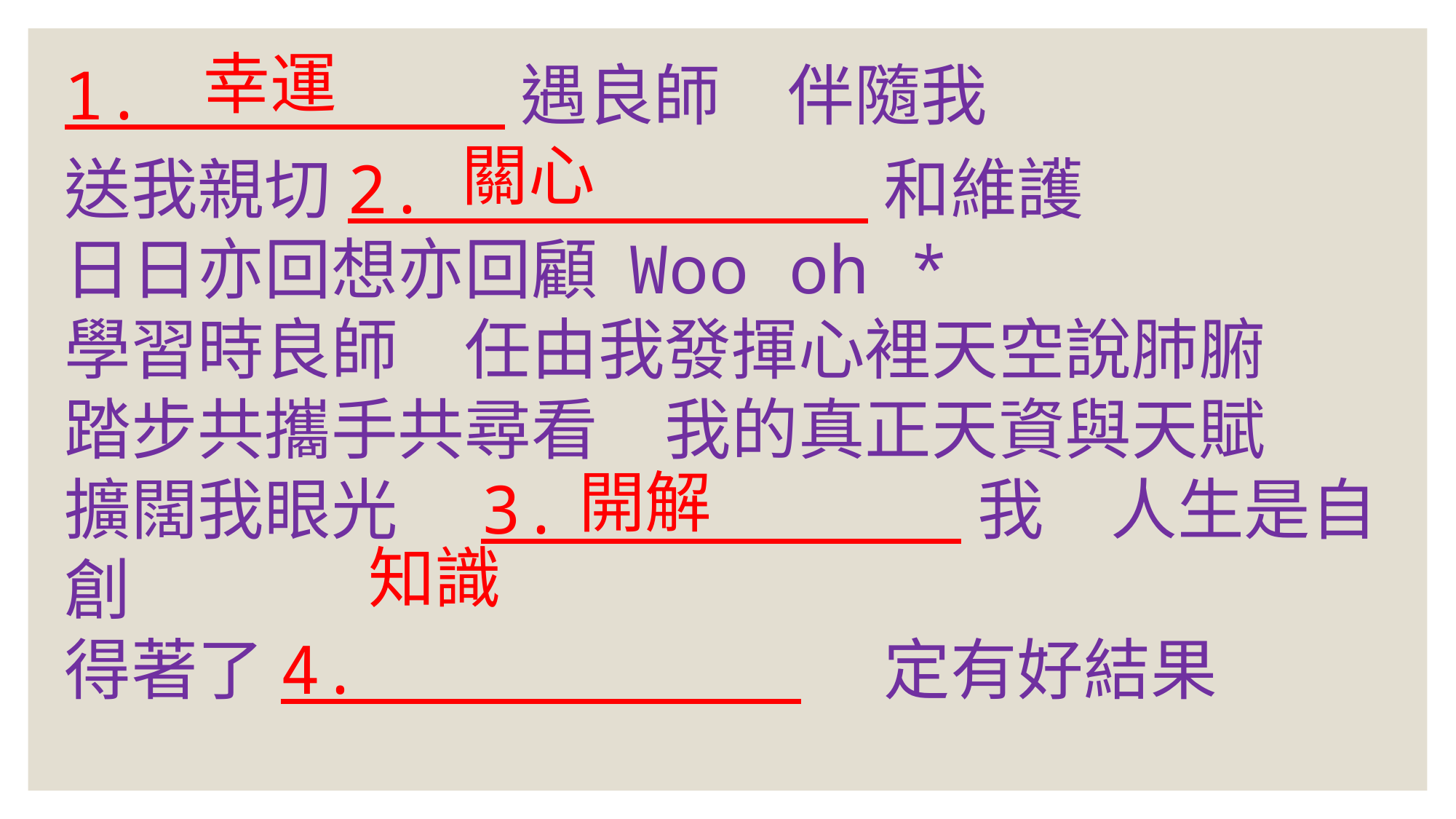

幸運
1.         遇良師　伴隨我
送我親切2.           和維護
日日亦回想亦回顧 Woo oh *
學習時良師　任由我發揮心裡天空說肺腑
踏步共攜手共尋看　我的真正天資與天賦
擴闊我眼光　3.          我　人生是自創
得著了4.           　定有好結果
關心
開解
知識